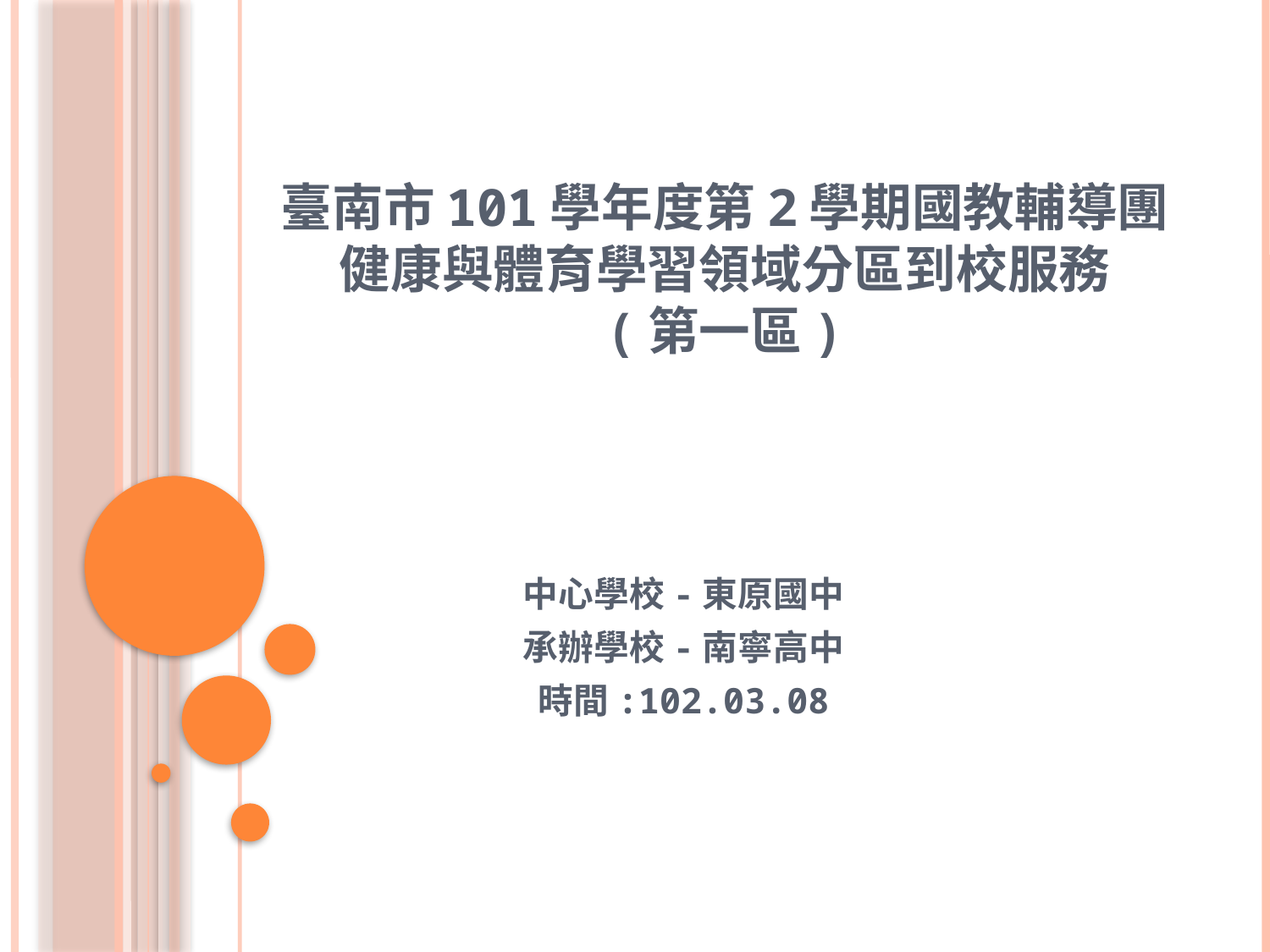

# 臺南市101學年度第2學期國教輔導團 健康與體育學習領域分區到校服務 (第一區)
中心學校-東原國中
承辦學校-南寧高中
時間:102.03.08